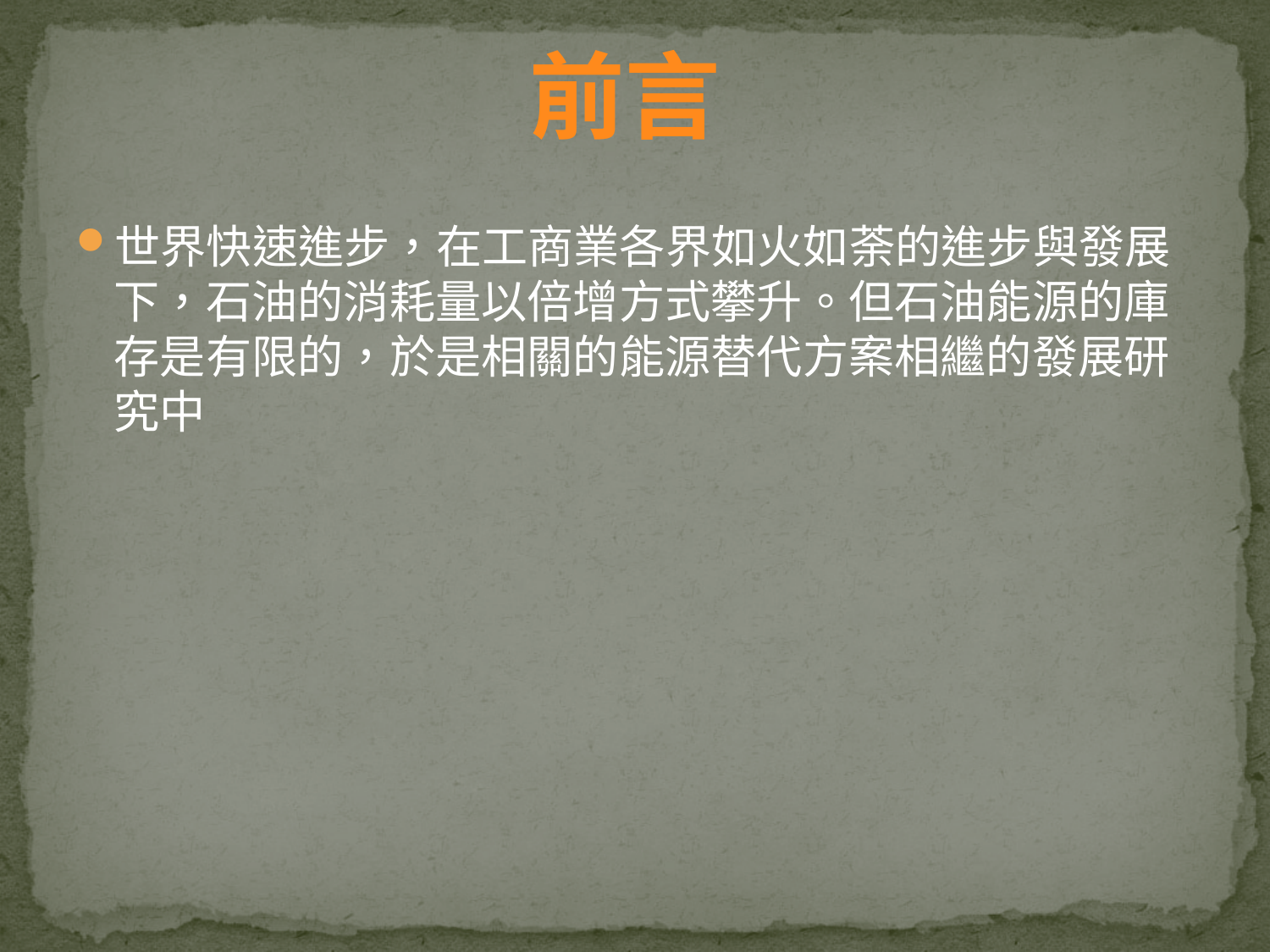

前言
世界快速進步，在工商業各界如火如荼的進步與發展下，石油的消耗量以倍增方式攀升。但石油能源的庫存是有限的，於是相關的能源替代方案相繼的發展研究中